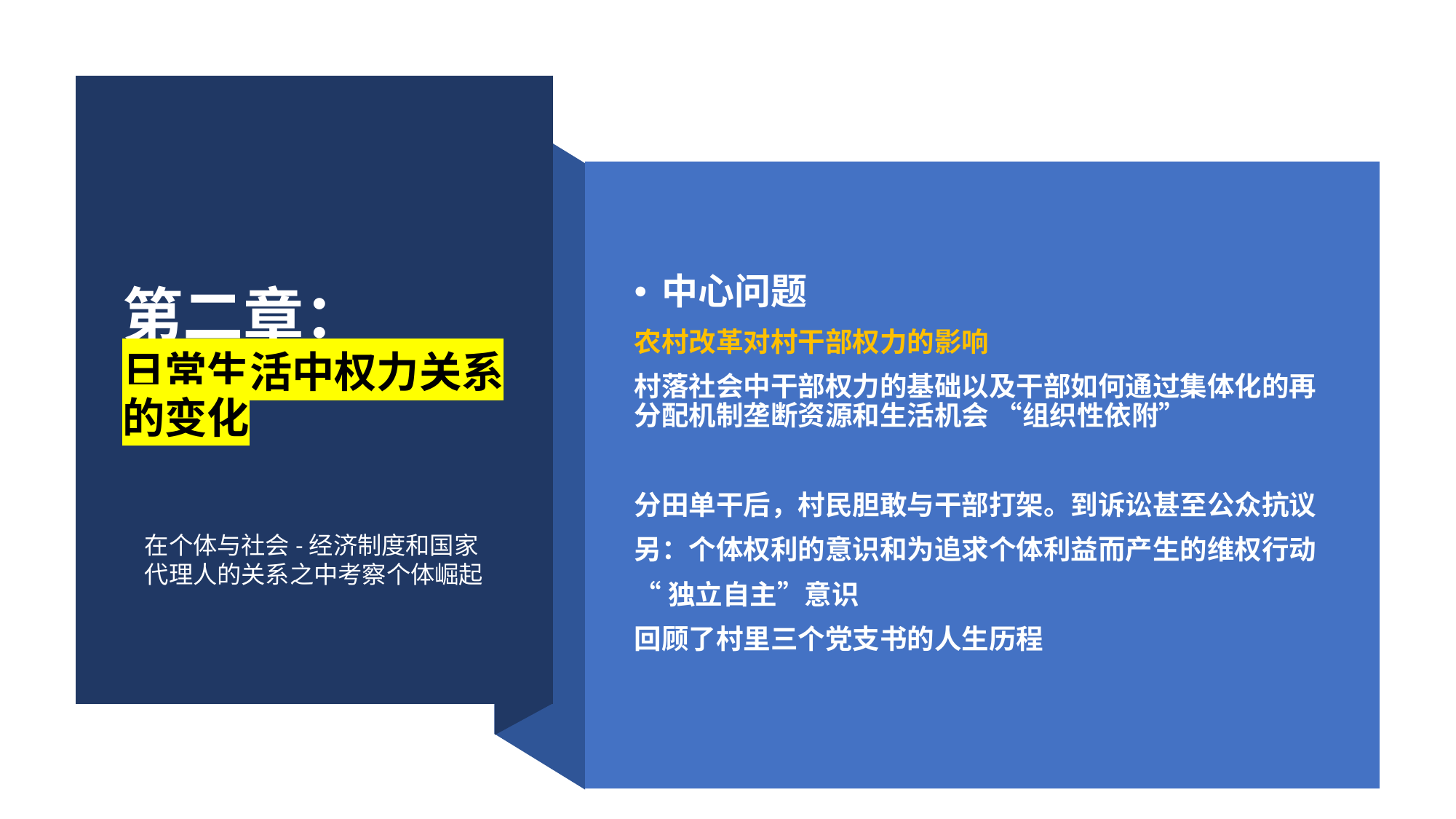

# 第二章： 日常生活中权力关系的变化

中心问题
农村改革对村干部权力的影响
村落社会中干部权力的基础以及干部如何通过集体化的再分配机制垄断资源和生活机会 “组织性依附”

分田单干后，村民胆敢与干部打架。到诉讼甚至公众抗议
另：个体权利的意识和为追求个体利益而产生的维权行动
“独立自主”意识
回顾了村里三个党支书的人生历程
在个体与社会-经济制度和国家
代理人的关系之中考察个体崛起